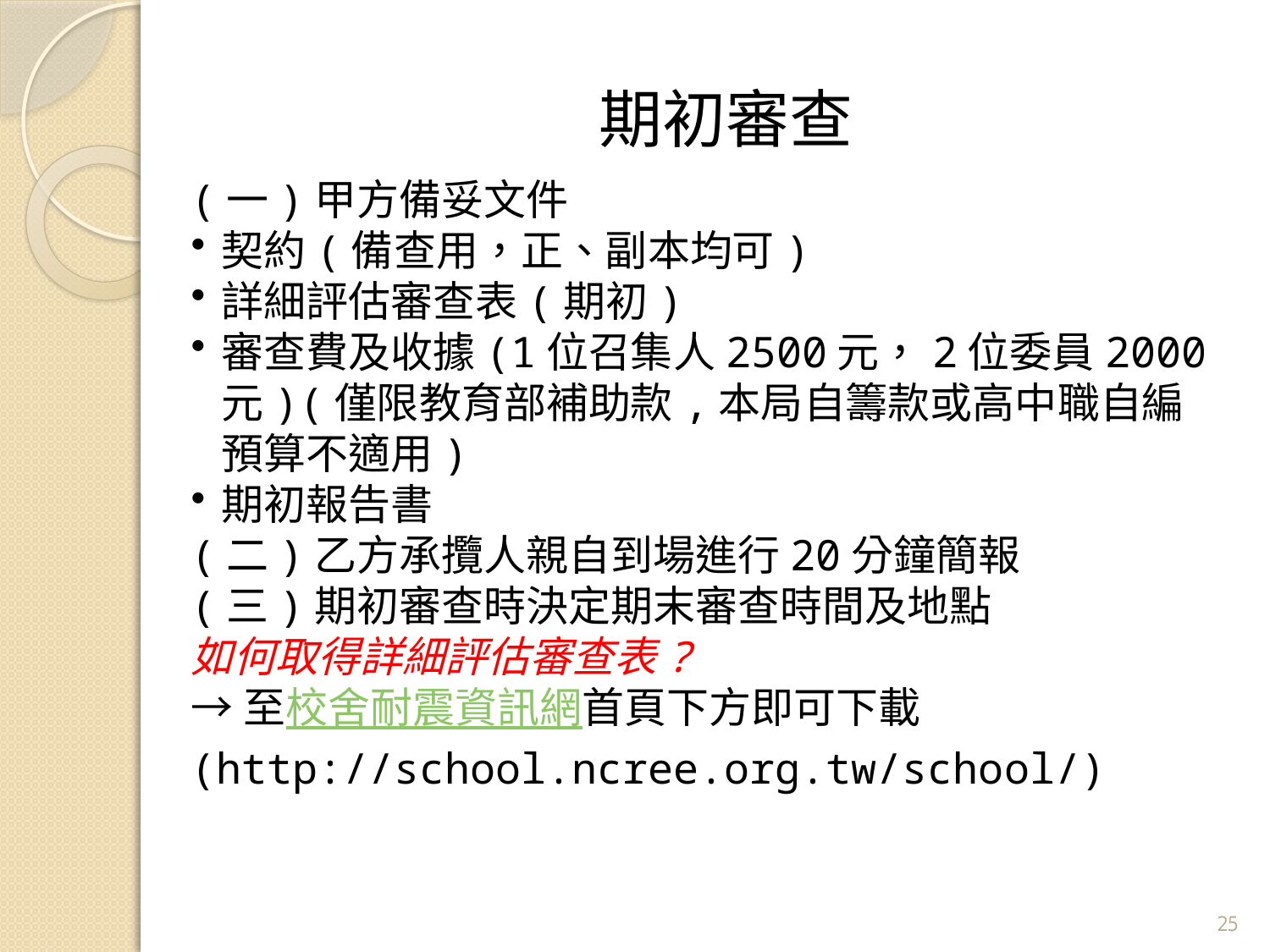

# 期初審查
(一)甲方備妥文件
契約(備查用，正、副本均可)
詳細評估審查表(期初)
審查費及收據(1位召集人2500元，2位委員2000元)(僅限教育部補助款,本局自籌款或高中職自編預算不適用)
期初報告書
(二)乙方承攬人親自到場進行20分鐘簡報
(三)期初審查時決定期末審查時間及地點
如何取得詳細評估審查表?
→至校舍耐震資訊網首頁下方即可下載
(http://school.ncree.org.tw/school/)

25